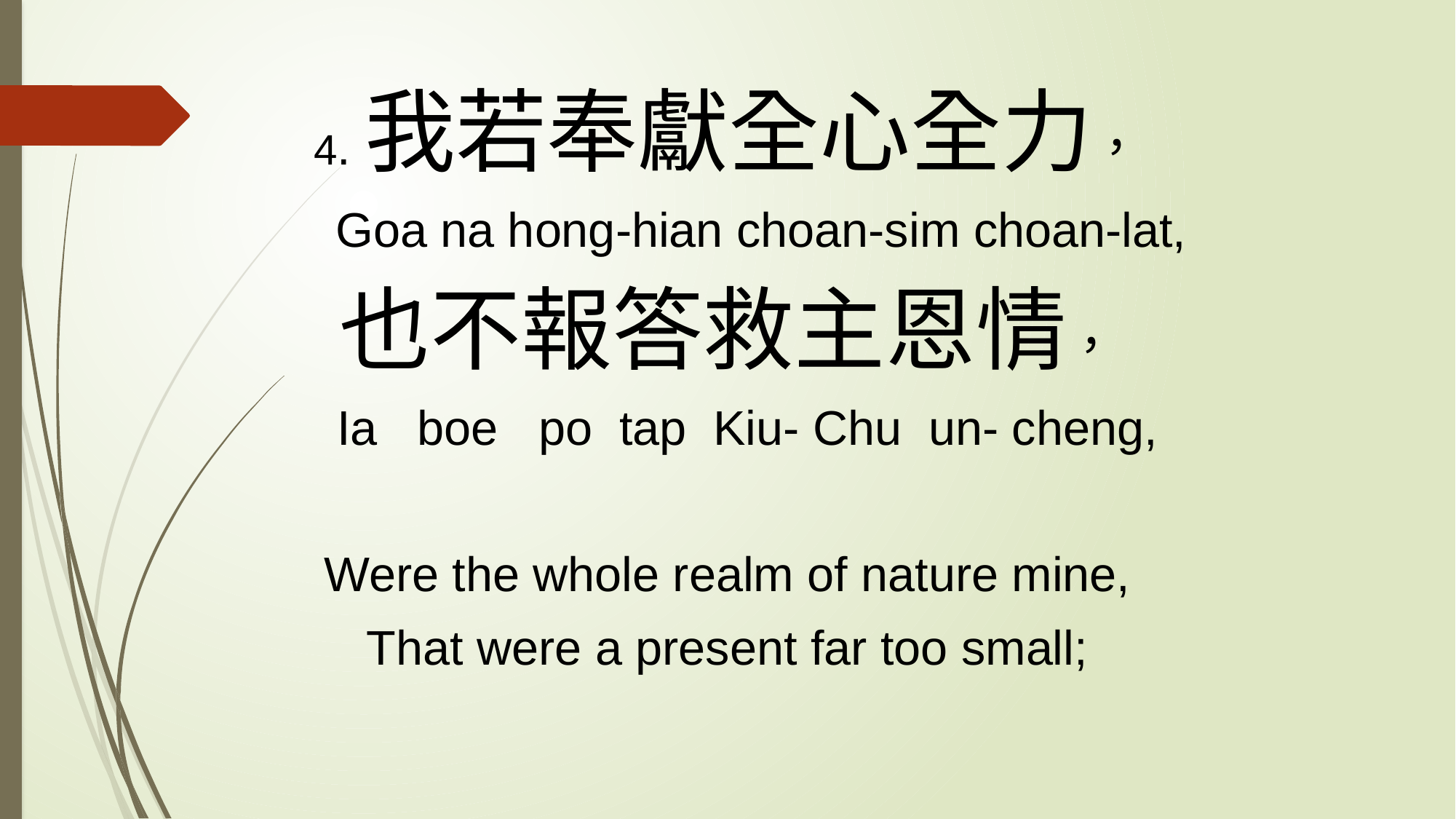

4. 我若奉獻全心全力，
     Goa na hong-hian choan-sim choan-lat,
也不報答救主恩情，
   Ia   boe   po  tap  Kiu- Chu  un- cheng,

Were the whole realm of nature mine,
That were a present far too small;